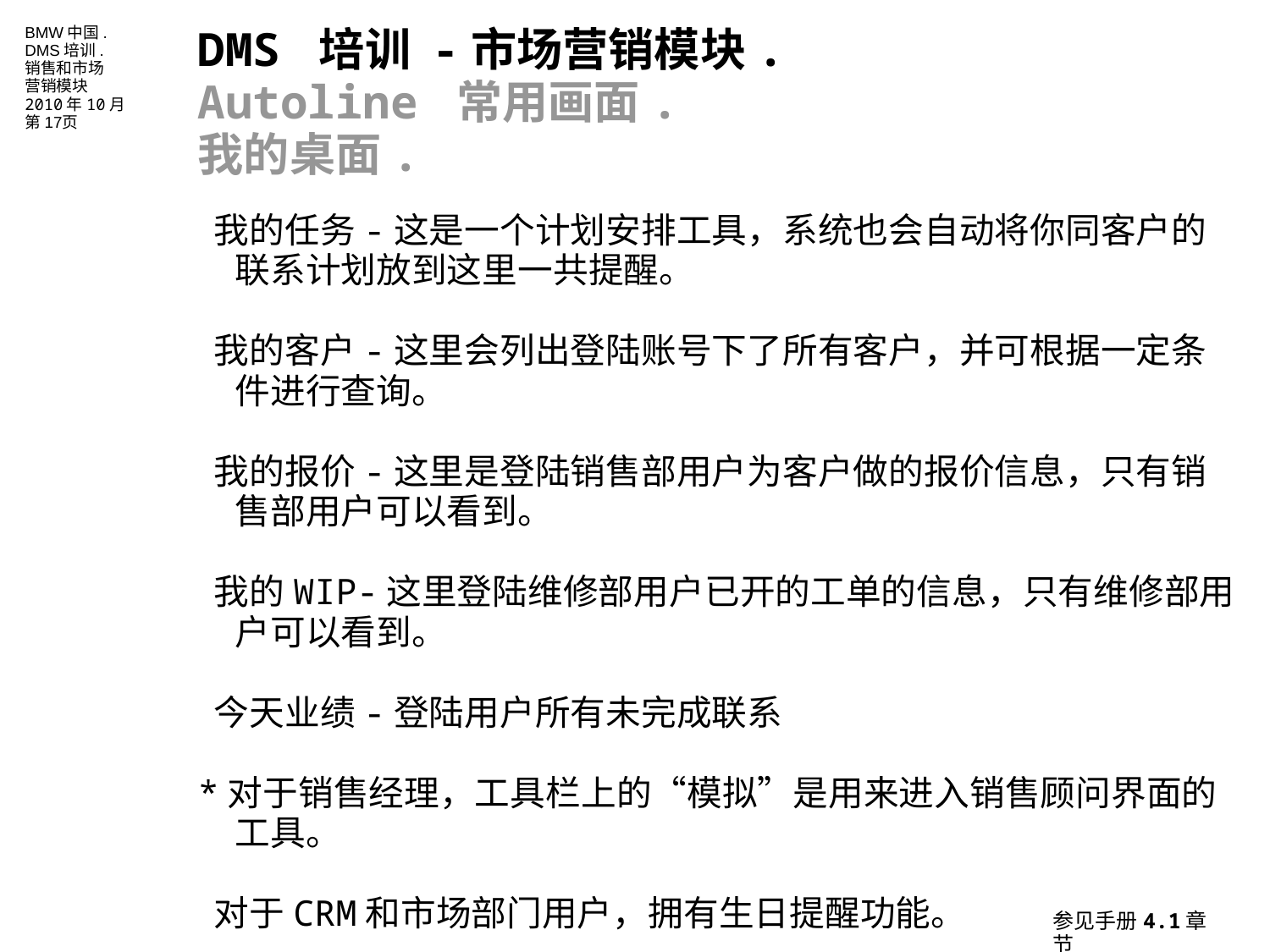

DMS 培训 -市场营销模块.
Autoline 常用画面.
我的桌面.
 我的任务-这是一个计划安排工具，系统也会自动将你同客户的联系计划放到这里一共提醒。

 我的客户-这里会列出登陆账号下了所有客户，并可根据一定条件进行查询。

 我的报价-这里是登陆销售部用户为客户做的报价信息，只有销售部用户可以看到。

 我的WIP-这里登陆维修部用户已开的工单的信息，只有维修部用户可以看到。

 今天业绩-登陆用户所有未完成联系

*对于销售经理，工具栏上的“模拟”是用来进入销售顾问界面的工具。

 对于CRM和市场部门用户，拥有生日提醒功能。
参见手册4.1章节